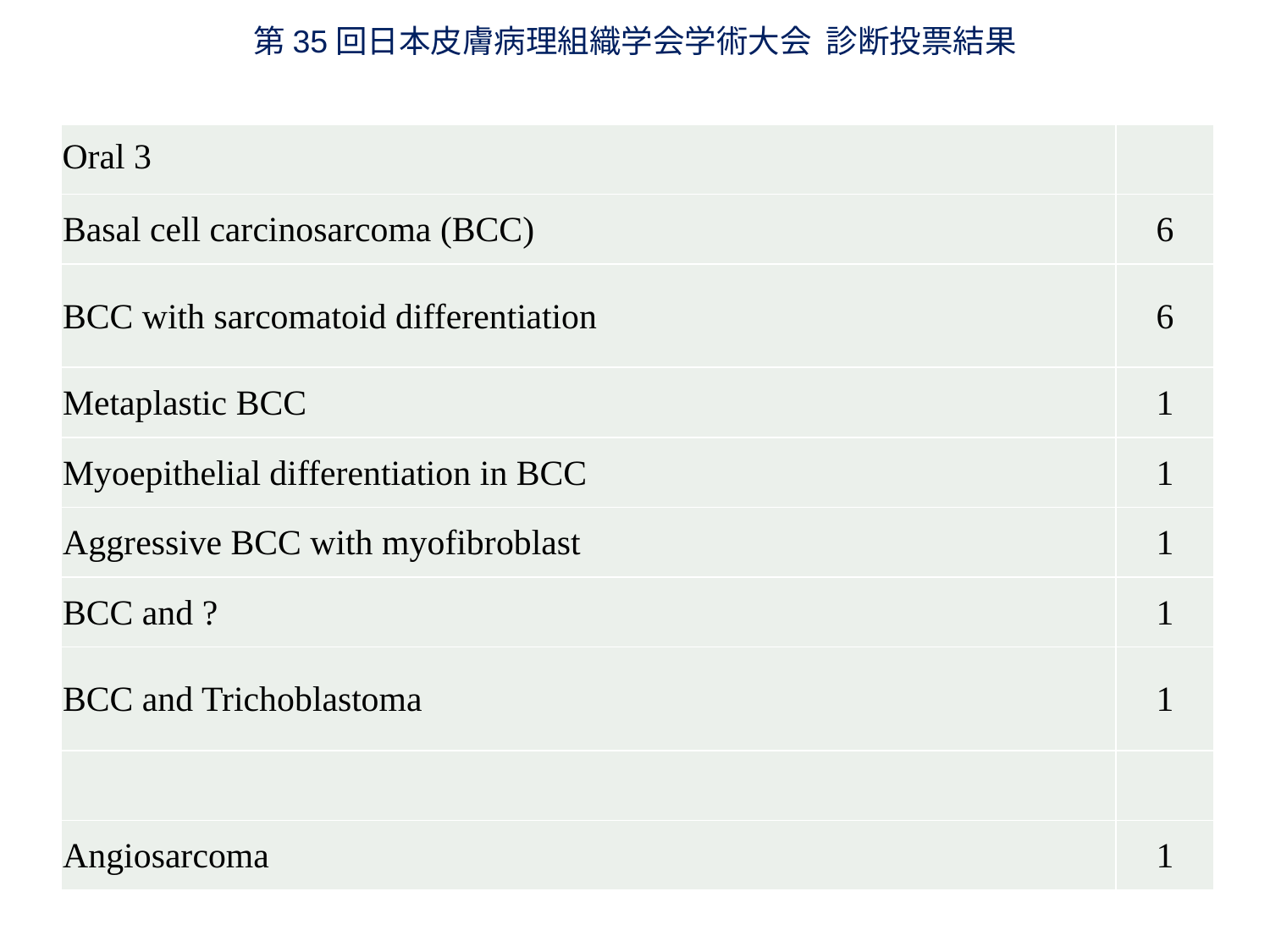

第35回日本皮膚病理組織学会学術大会  診断投票結果
| Oral 3 |  |
| --- | --- |
| Basal cell carcinosarcoma (BCC) | 6 |
| BCC with sarcomatoid differentiation | 6 |
| Metaplastic BCC | 1 |
| Myoepithelial differentiation in BCC | 1 |
| Aggressive BCC with myofibroblast | 1 |
| BCC and ? | 1 |
| BCC and Trichoblastoma | 1 |
|  |  |
| Angiosarcoma | 1 |